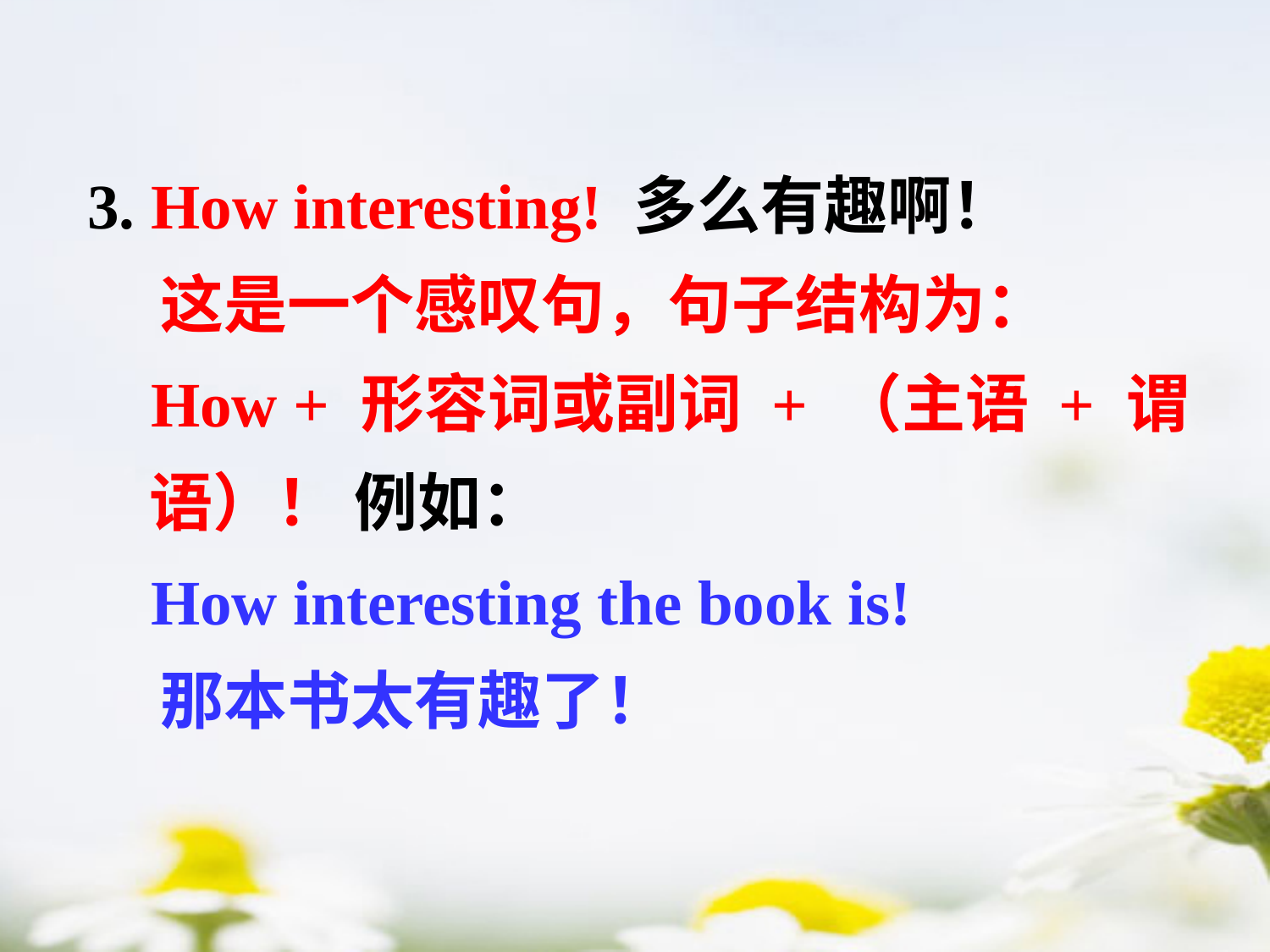

3. How interesting! 多么有趣啊！
    这是一个感叹句，句子结构为：
    How + 形容词或副词 + （主语 + 谓语）！ 例如：
    How interesting the book is!
    那本书太有趣了！